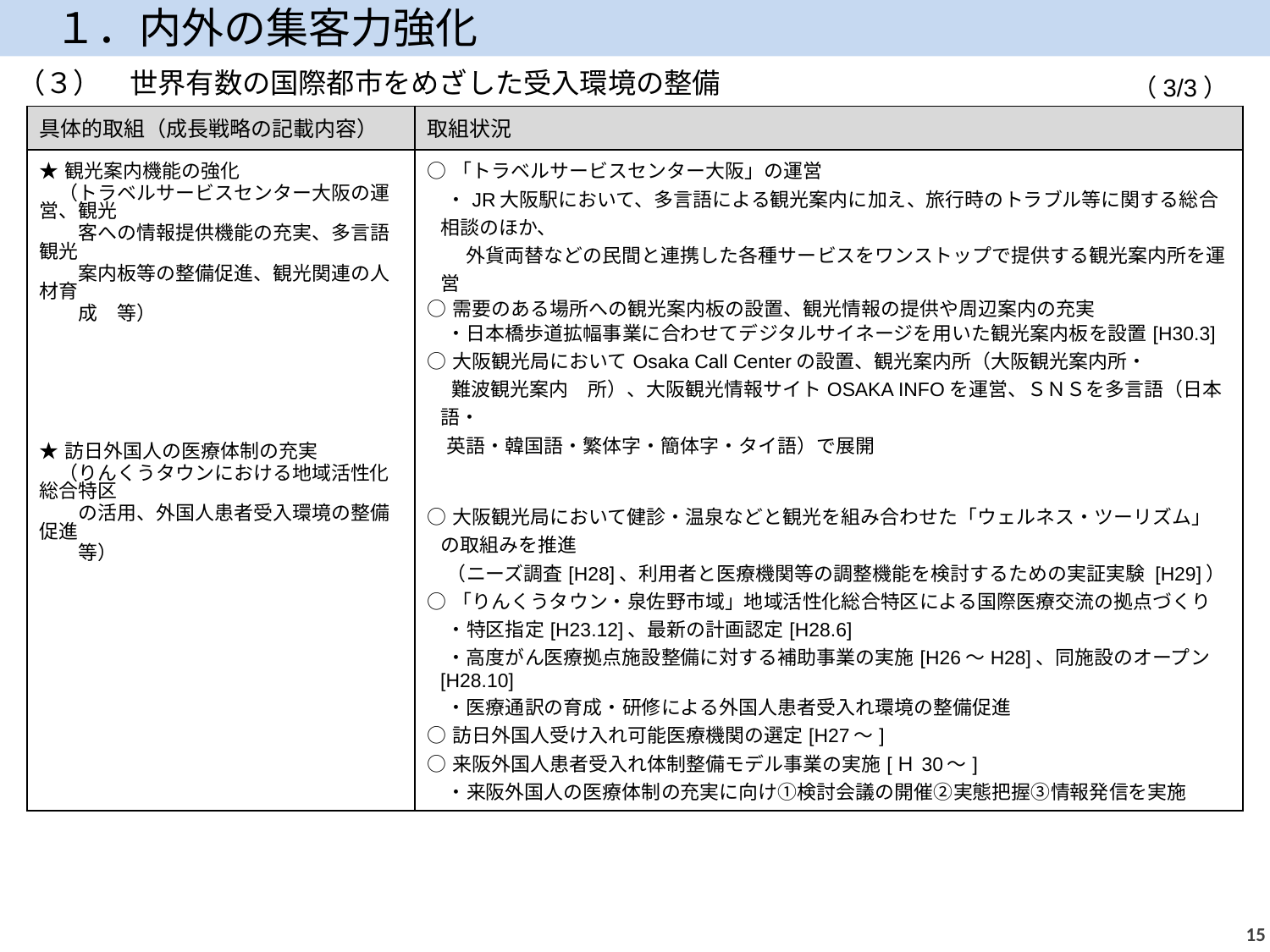

１．内外の集客力強化
（３）　世界有数の国際都市をめざした受入環境の整備
（3/3）
| 具体的取組（成長戦略の記載内容） | 取組状況 |
| --- | --- |
| ★観光案内機能の強化 　（トラベルサービスセンター大阪の運営、観光 　　客への情報提供機能の充実、多言語観光　 　　案内板等の整備促進、観光関連の人材育 　　成　等） ★訪日外国人の医療体制の充実 　（りんくうタウンにおける地域活性化総合特区 　　の活用、外国人患者受入環境の整備促進　 　　等） | ○「トラベルサービスセンター大阪」の運営 　・JR大阪駅において、多言語による観光案内に加え、旅行時のトラブル等に関する総合相談のほか、 　　外貨両替などの民間と連携した各種サービスをワンストップで提供する観光案内所を運営 ○需要のある場所への観光案内板の設置、観光情報の提供や周辺案内の充実 　・日本橋歩道拡幅事業に合わせてデジタルサイネージを用いた観光案内板を設置[H30.3] ○大阪観光局においてOsaka Call Centerの設置、観光案内所（大阪観光案内所・ 　 難波観光案内　所）、大阪観光情報サイトOSAKA INFOを運営、ＳＮＳを多言語（日本語・ 英語・韓国語・繁体字・簡体字・タイ語）で展開 ○大阪観光局において健診・温泉などと観光を組み合わせた「ウェルネス・ツーリズム」の取組みを推進 　（ニーズ調査[H28]、利用者と医療機関等の調整機能を検討するための実証実験 [H29]） ○「りんくうタウン・泉佐野市域」地域活性化総合特区による国際医療交流の拠点づくり 　・特区指定[H23.12]、最新の計画認定[H28.6] 　・高度がん医療拠点施設整備に対する補助事業の実施[H26～H28]、同施設のオープン[H28.10] 　・医療通訳の育成・研修による外国人患者受入れ環境の整備促進 ○訪日外国人受け入れ可能医療機関の選定[H27～] ○来阪外国人患者受入れ体制整備モデル事業の実施[Ｈ30～] 　・来阪外国人の医療体制の充実に向け①検討会議の開催②実態把握③情報発信を実施 |
15